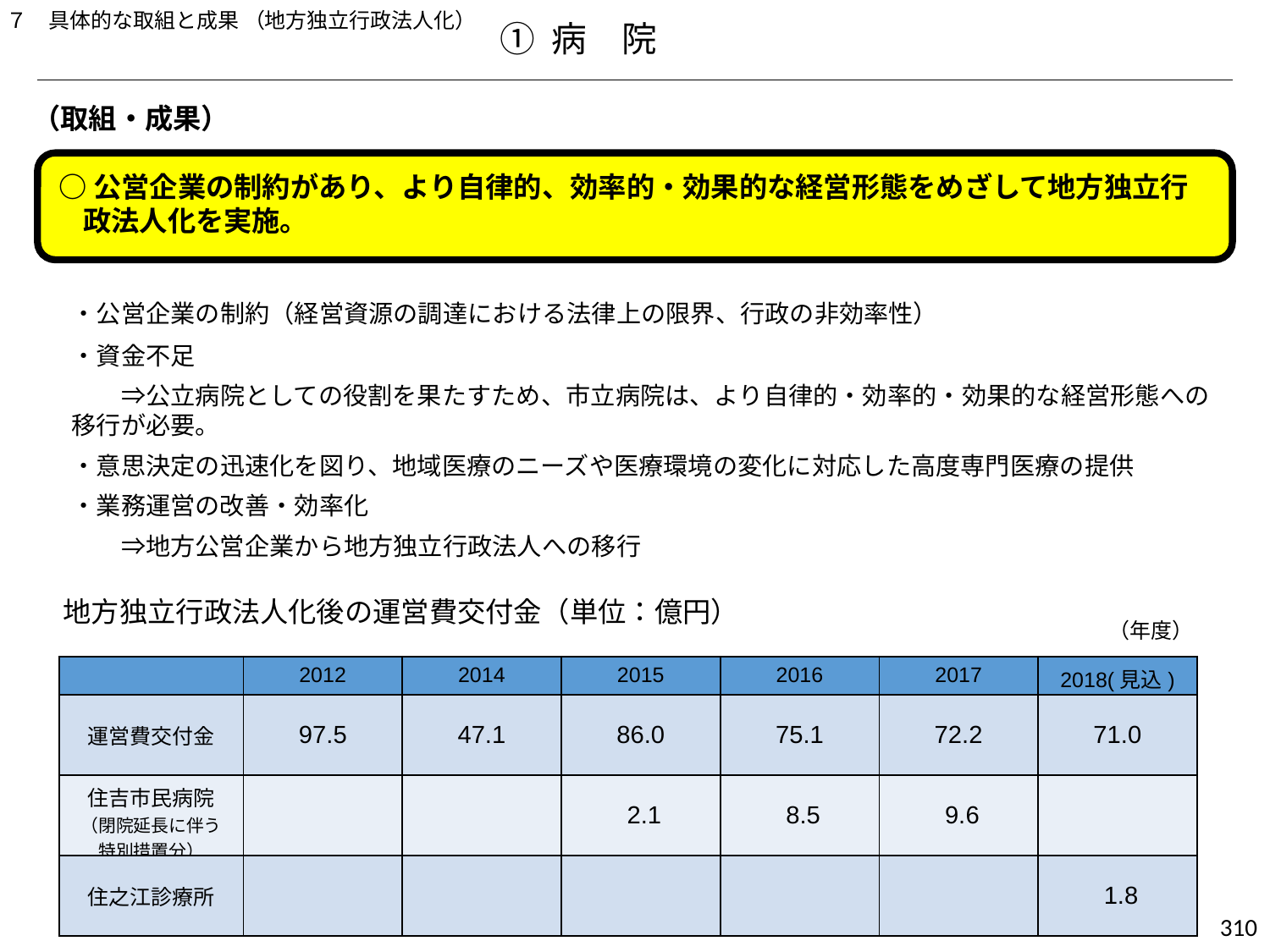

７　具体的な取組と成果 （地方独立行政法人化）
① 病　院
（取組・成果）

○公営企業の制約があり、より自律的、効率的・効果的な経営形態をめざして地方独立行政法人化を実施。
・公営企業の制約（経営資源の調達における法律上の限界、行政の非効率性）
・資金不足
　　⇒公立病院としての役割を果たすため、市立病院は、より自律的・効率的・効果的な経営形態への移行が必要。
・意思決定の迅速化を図り、地域医療のニーズや医療環境の変化に対応した高度専門医療の提供
・業務運営の改善・効率化
　　⇒地方公営企業から地方独立行政法人への移行
地方独立行政法人化後の運営費交付金（単位：億円）
（年度）
|  | 2012 | 2014 | 2015 | 2016 | 2017 | 2018(見込) |
| --- | --- | --- | --- | --- | --- | --- |
| 運営費交付金 | 97.5 | 47.1 | 86.0 | 75.1 | 72.2 | 71.0 |
| 住吉市民病院 （閉院延長に伴う 特別措置分） |  |  | 2.1 | 8.5 | 9.6 |  |
| 住之江診療所 |  |  |  |  |  | 1.8 |
310